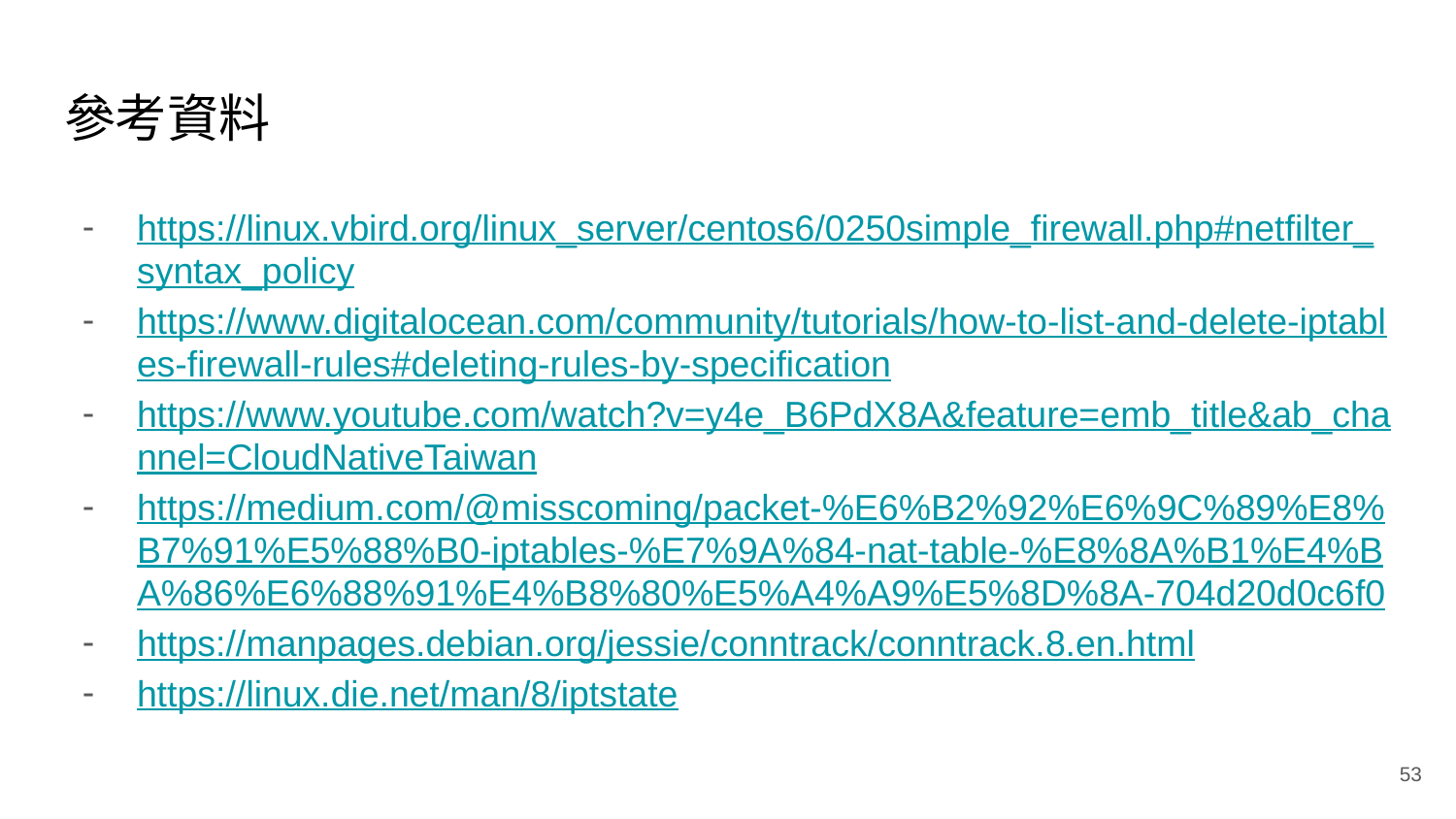

# 參考資料
https://linux.vbird.org/linux_server/centos6/0250simple_firewall.php#netfilter_syntax_policy
https://www.digitalocean.com/community/tutorials/how-to-list-and-delete-iptables-firewall-rules#deleting-rules-by-specification
https://www.youtube.com/watch?v=y4e_B6PdX8A&feature=emb_title&ab_channel=CloudNativeTaiwan
https://medium.com/@misscoming/packet-%E6%B2%92%E6%9C%89%E8%B7%91%E5%88%B0-iptables-%E7%9A%84-nat-table-%E8%8A%B1%E4%BA%86%E6%88%91%E4%B8%80%E5%A4%A9%E5%8D%8A-704d20d0c6f0
https://manpages.debian.org/jessie/conntrack/conntrack.8.en.html
https://linux.die.net/man/8/iptstate
53